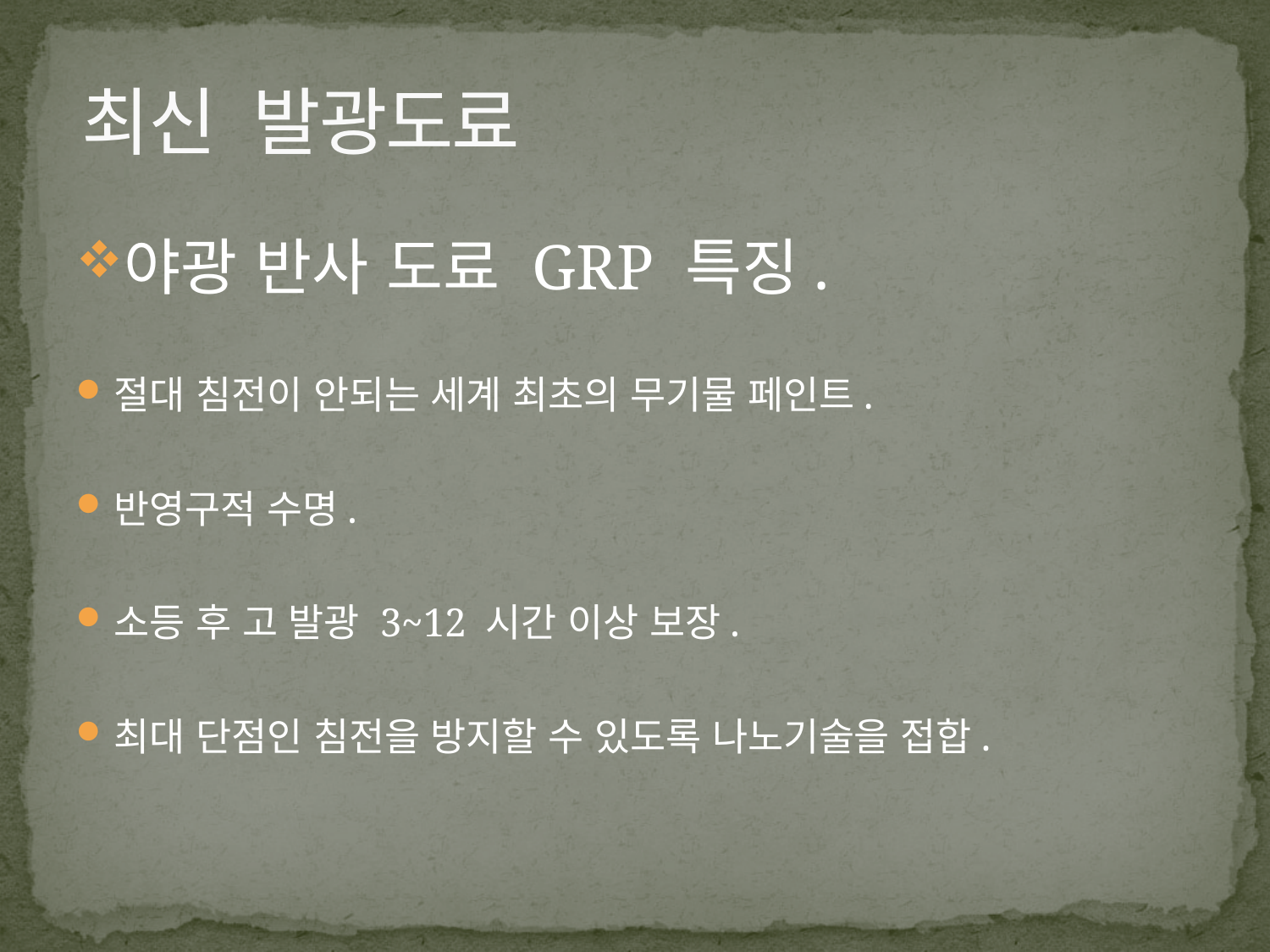

# 최신  발광도료
야광 반사 도료 GRP 특징.

절대 침전이 안되는 세계 최초의 무기물 페인트.

반영구적 수명.

소등 후 고 발광 3~12 시간 이상 보장.

최대 단점인 침전을 방지할 수 있도록 나노기술을 접합.